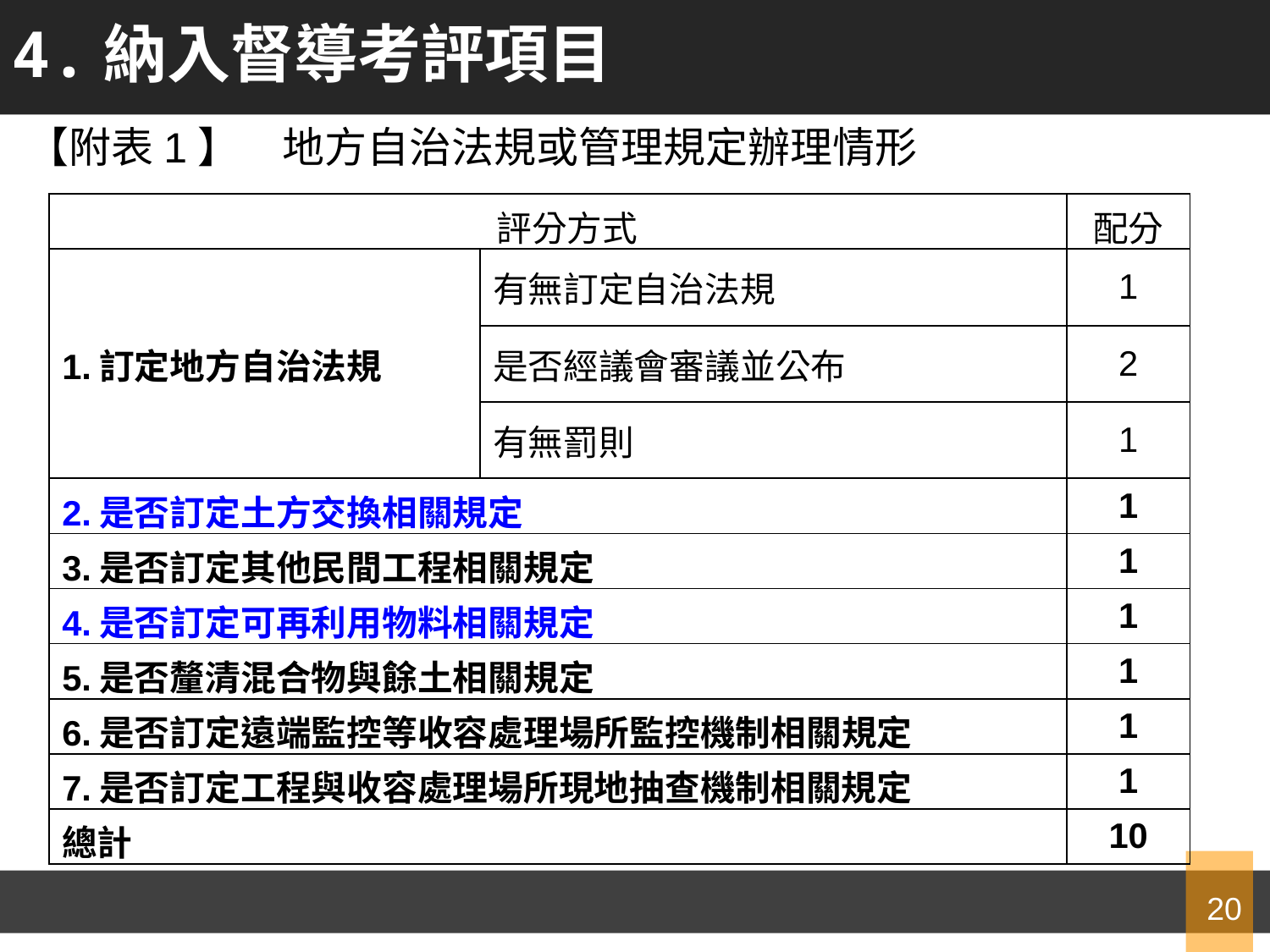

4.納入督導考評項目
【附表1】　地方自治法規或管理規定辦理情形
| 評分方式 |  | 配分 |
| --- | --- | --- |
| 1.訂定地方自治法規 | 有無訂定自治法規 | 1 |
|  | 是否經議會審議並公布 | 2 |
|  | 有無罰則 | 1 |
| 2.是否訂定土方交換相關規定 |  | 1 |
| 3.是否訂定其他民間工程相關規定 |  | 1 |
| 4.是否訂定可再利用物料相關規定 |  | 1 |
| 5.是否釐清混合物與餘土相關規定 |  | 1 |
| 6.是否訂定遠端監控等收容處理場所監控機制相關規定 |  | 1 |
| 7.是否訂定工程與收容處理場所現地抽查機制相關規定 |  | 1 |
| 總計 |  | 10 |
20